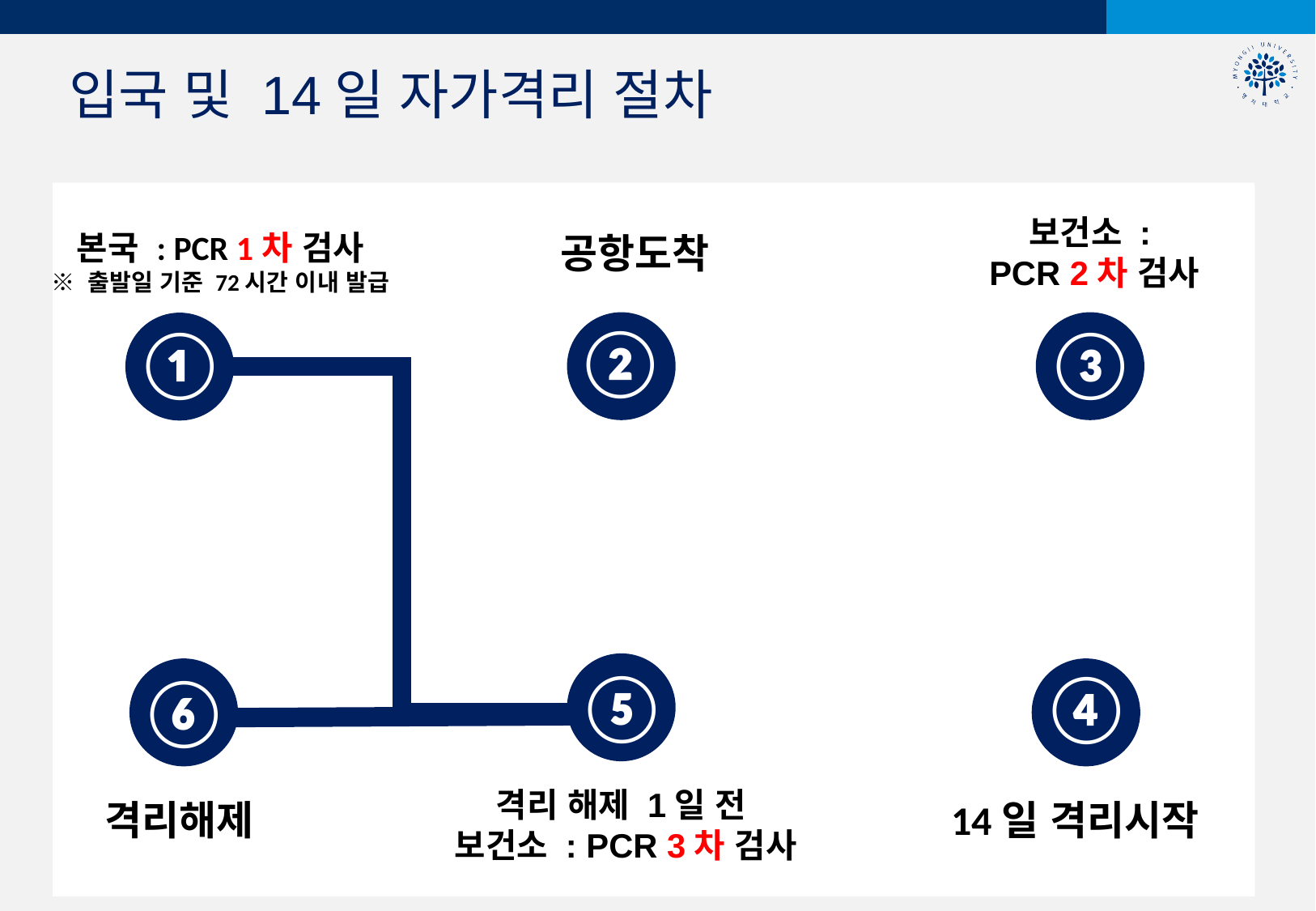

입국 및 14일 자가격리 절차

보건소 :
PCR 2차 검사
본국 : PCR 1차 검사
※ 출발일 기준 72시간 이내 발급
공항도착

②
①
③

⑤

④
⑥
격리 해제 1일 전
보건소 : PCR 3차 검사
격리해제
14일 격리시작